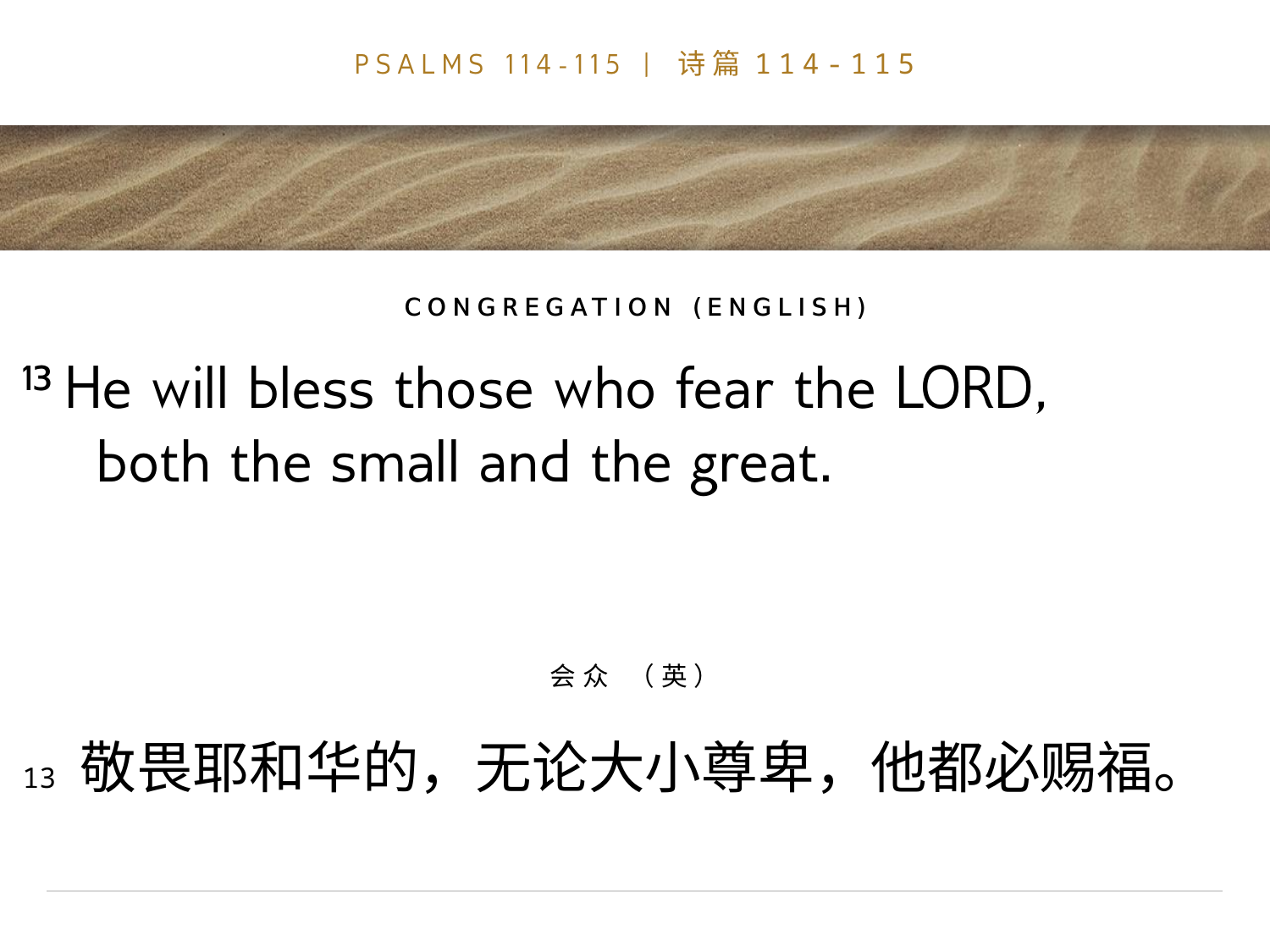

# PSALMS 114-115 | 诗篇114-115
CONGREGATION (ENGLISH)
13 He will bless those who fear the Lord,
    both the small and the great.
会众 （英）
13 敬畏耶和华的，无论大小尊卑，他都必赐福。